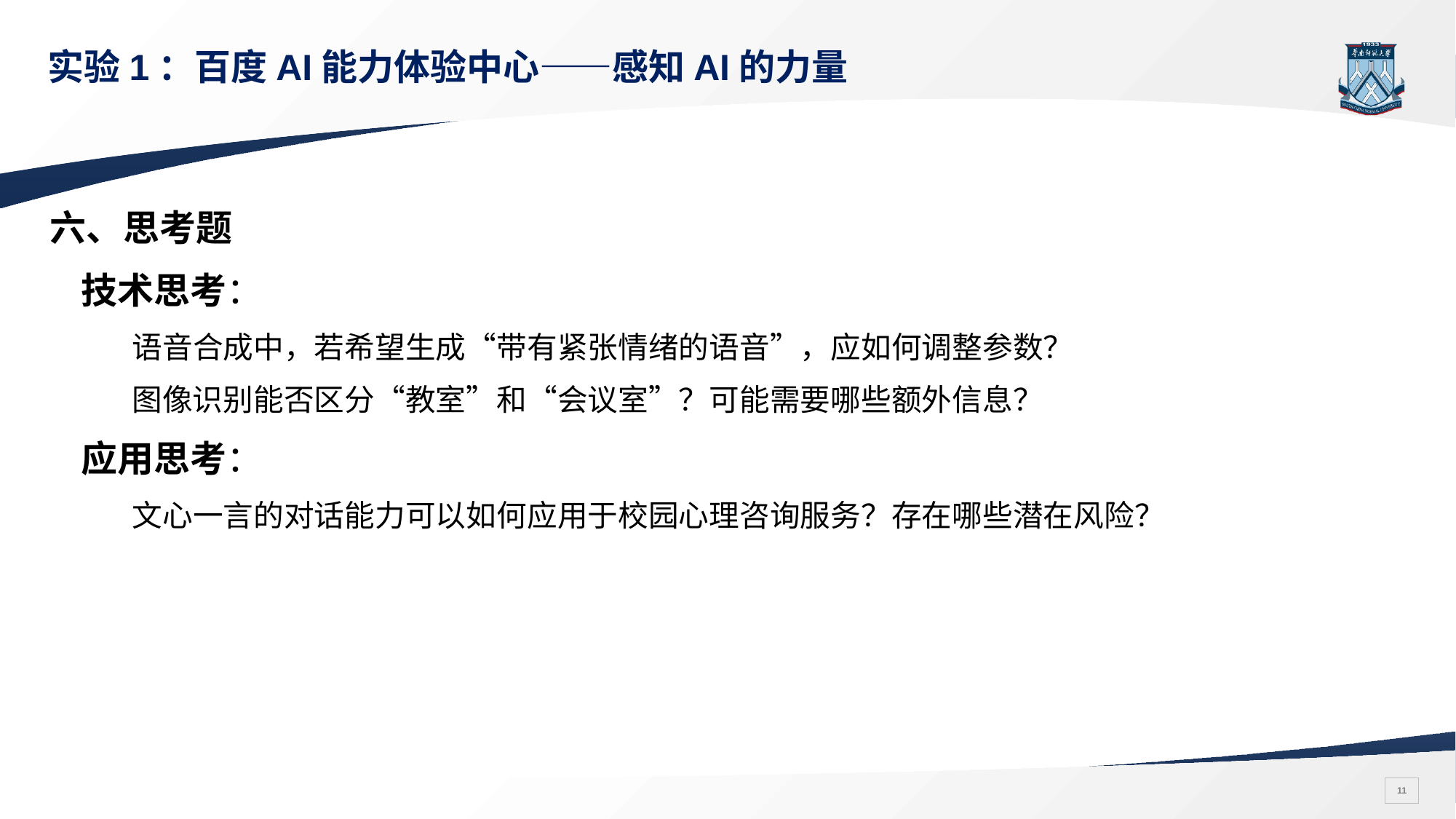

# 实验1：百度AI能力体验中心——感知AI的力量
六、思考题
技术思考：
语音合成中，若希望生成“带有紧张情绪的语音”，应如何调整参数？
图像识别能否区分“教室”和“会议室”？可能需要哪些额外信息？
应用思考：
文心一言的对话能力可以如何应用于校园心理咨询服务？存在哪些潜在风险？